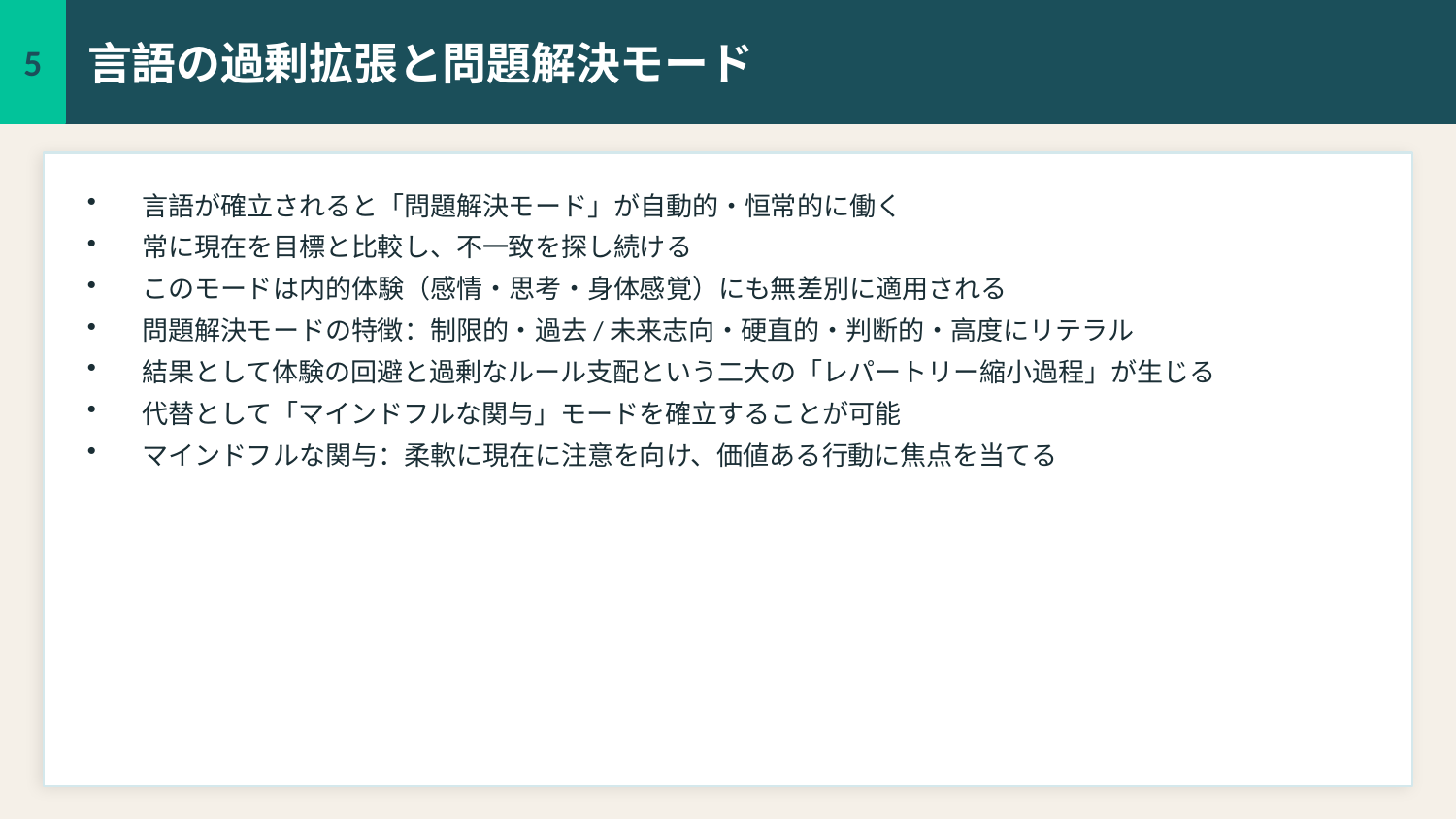

5
言語の過剰拡張と問題解決モード

言語が確立されると「問題解決モード」が自動的・恒常的に働く
常に現在を目標と比較し、不一致を探し続ける
このモードは内的体験（感情・思考・身体感覚）にも無差別に適用される
問題解決モードの特徴：制限的・過去/未来志向・硬直的・判断的・高度にリテラル
結果として体験の回避と過剰なルール支配という二大の「レパートリー縮小過程」が生じる
代替として「マインドフルな関与」モードを確立することが可能
マインドフルな関与：柔軟に現在に注意を向け、価値ある行動に焦点を当てる